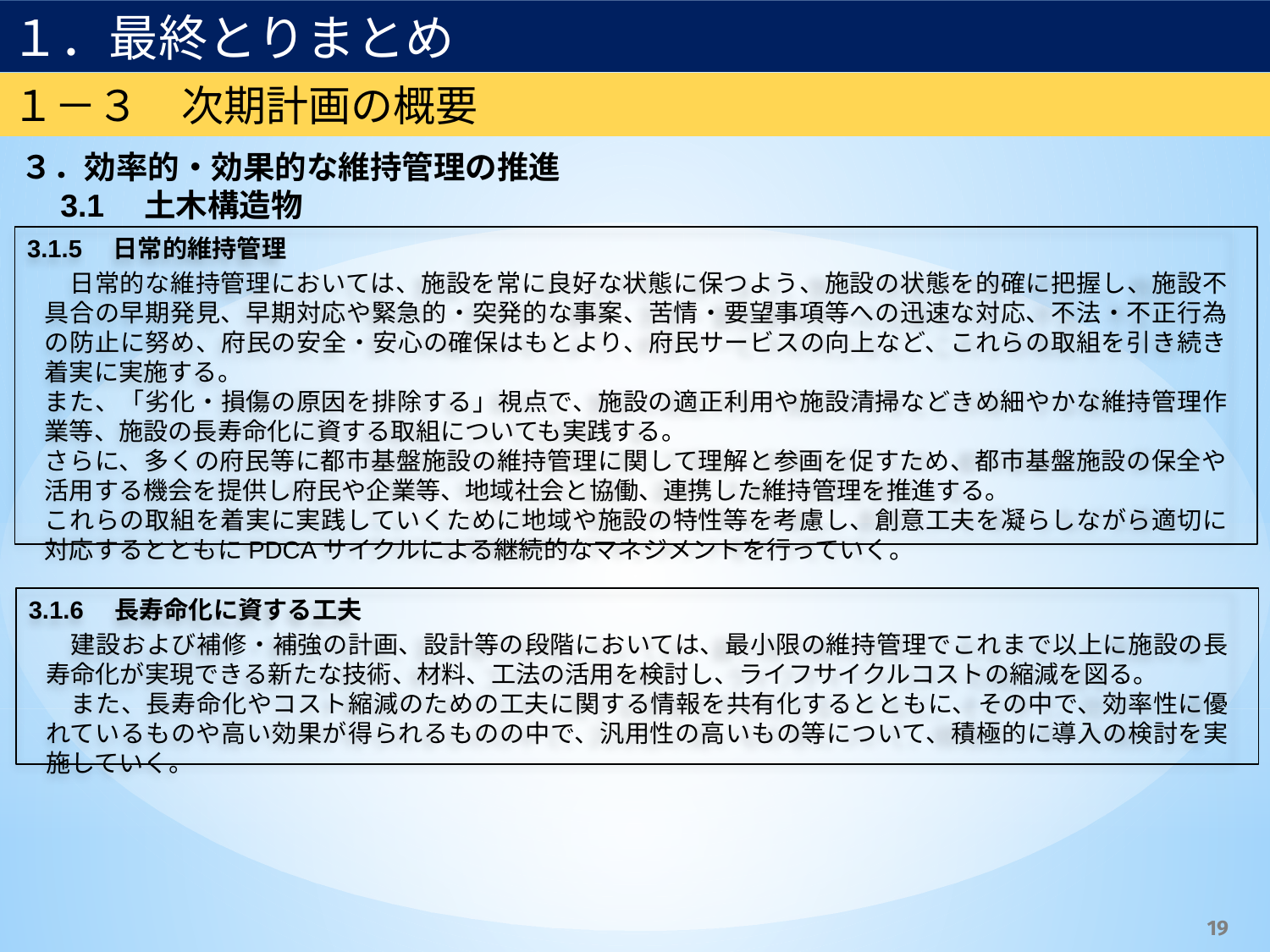

１．最終とりまとめ
港湾・海岸
１－３　次期計画の概要
３．効率的・効果的な維持管理の推進
　3.1　土木構造物
3.1.5　日常的維持管理
　日常的な維持管理においては、施設を常に良好な状態に保つよう、施設の状態を的確に把握し、施設不具合の早期発見、早期対応や緊急的・突発的な事案、苦情・要望事項等への迅速な対応、不法・不正行為の防止に努め、府民の安全・安心の確保はもとより、府民サービスの向上など、これらの取組を引き続き着実に実施する。
また、「劣化・損傷の原因を排除する」視点で、施設の適正利用や施設清掃などきめ細やかな維持管理作業等、施設の長寿命化に資する取組についても実践する。
さらに、多くの府民等に都市基盤施設の維持管理に関して理解と参画を促すため、都市基盤施設の保全や活用する機会を提供し府民や企業等、地域社会と協働、連携した維持管理を推進する。
これらの取組を着実に実践していくために地域や施設の特性等を考慮し、創意工夫を凝らしながら適切に対応するとともにPDCAサイクルによる継続的なマネジメントを行っていく。
3.1.6　長寿命化に資する工夫
　建設および補修・補強の計画、設計等の段階においては、最小限の維持管理でこれまで以上に施設の長寿命化が実現できる新たな技術、材料、工法の活用を検討し、ライフサイクルコストの縮減を図る。
　また、長寿命化やコスト縮減のための工夫に関する情報を共有化するとともに、その中で、効率性に優れているものや高い効果が得られるものの中で、汎用性の高いもの等について、積極的に導入の検討を実施していく。
19